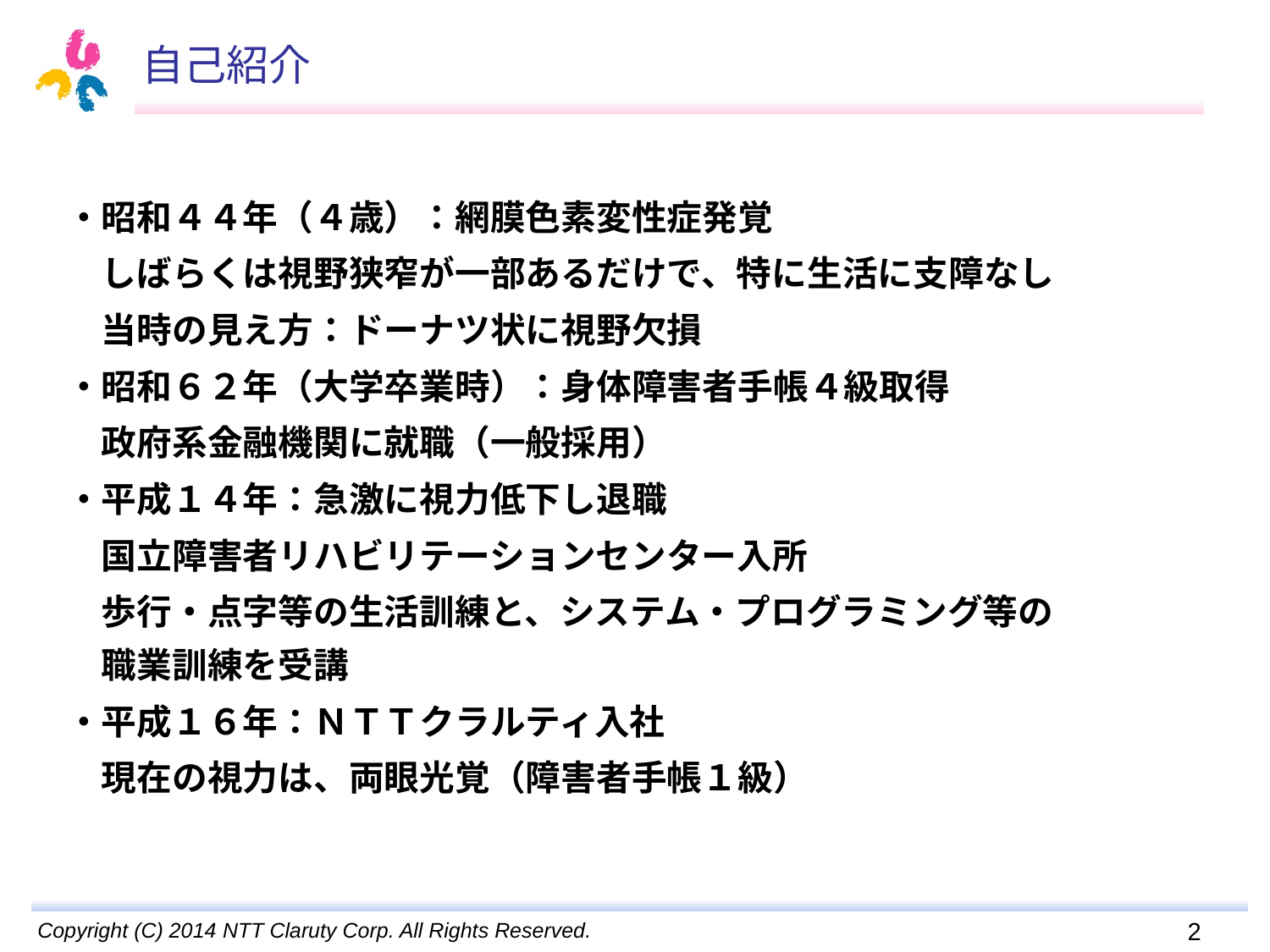

# 自己紹介
・昭和４４年（４歳）：網膜色素変性症発覚
　しばらくは視野狭窄が一部あるだけで、特に生活に支障なし
　当時の見え方：ドーナツ状に視野欠損
・昭和６２年（大学卒業時）：身体障害者手帳４級取得
　政府系金融機関に就職（一般採用）
・平成１４年：急激に視力低下し退職
　国立障害者リハビリテーションセンター入所
　歩行・点字等の生活訓練と、システム・プログラミング等の　　　
　職業訓練を受講
・平成１６年：ＮＴＴクラルティ入社
　現在の視力は、両眼光覚（障害者手帳１級）
2